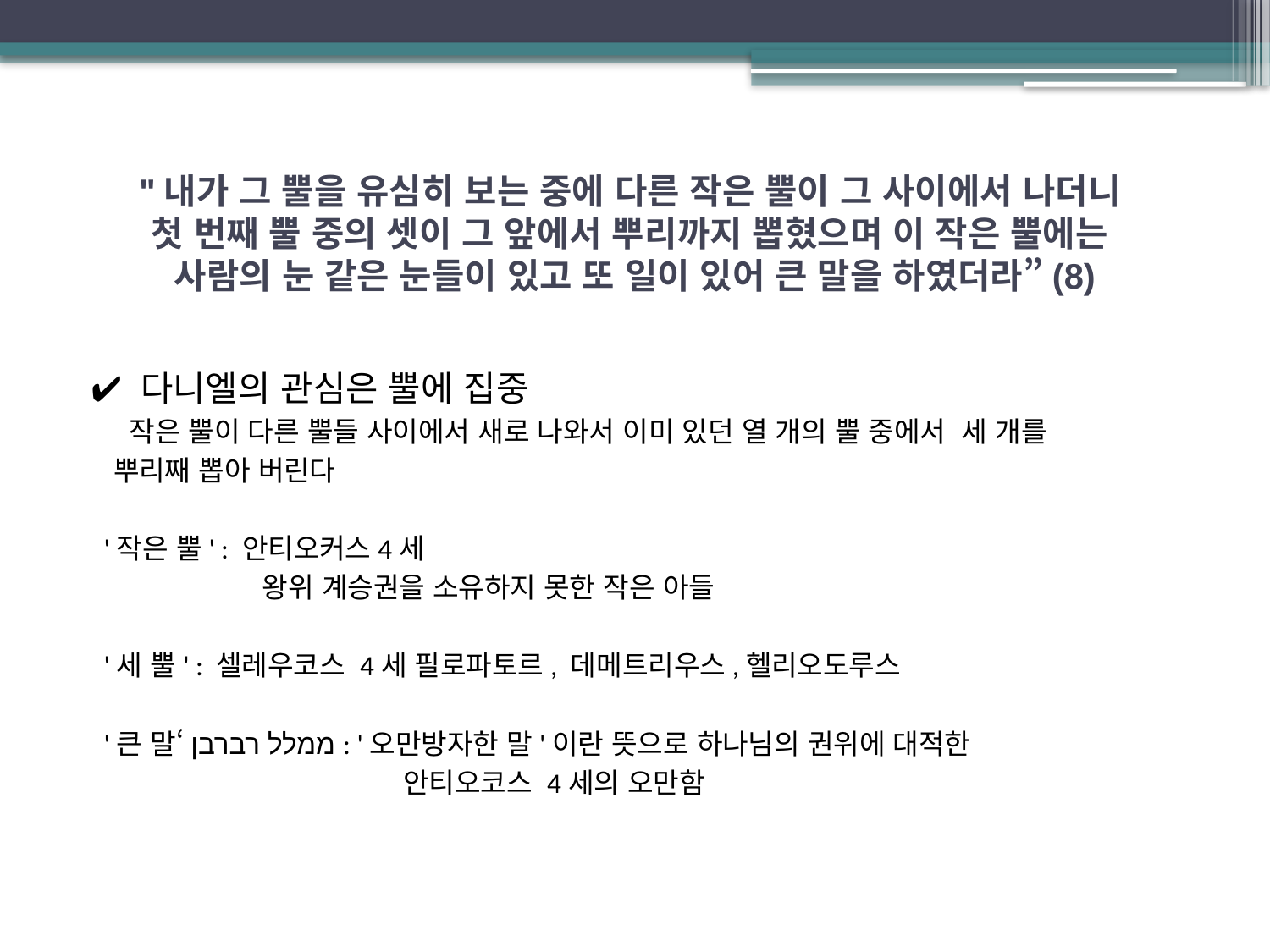

# "내가 그 뿔을 유심히 보는 중에 다른 작은 뿔이 그 사이에서 나더니 첫 번째 뿔 중의 셋이 그 앞에서 뿌리까지 뽑혔으며 이 작은 뿔에는 사람의 눈 같은 눈들이 있고 또 일이 있어 큰 말을 하였더라”(8)

✔ 다니엘의 관심은 뿔에 집중
    작은 뿔이 다른 뿔들 사이에서 새로 나와서 이미 있던 열 개의 뿔 중에서  세 개를
  뿌리째 뽑아 버린다

  '작은 뿔' : 안티오커스4세
                     왕위 계승권을 소유하지 못한 작은 아들

  '세 뿔' : 셀레우코스 4세 필로파토르, 데메트리우스,헬리오도루스

  '큰 말‘ממלל רברבן : '오만방자한 말'이란 뜻으로 하나님의 권위에 대적한
                                       안티오코스 4세의 오만함